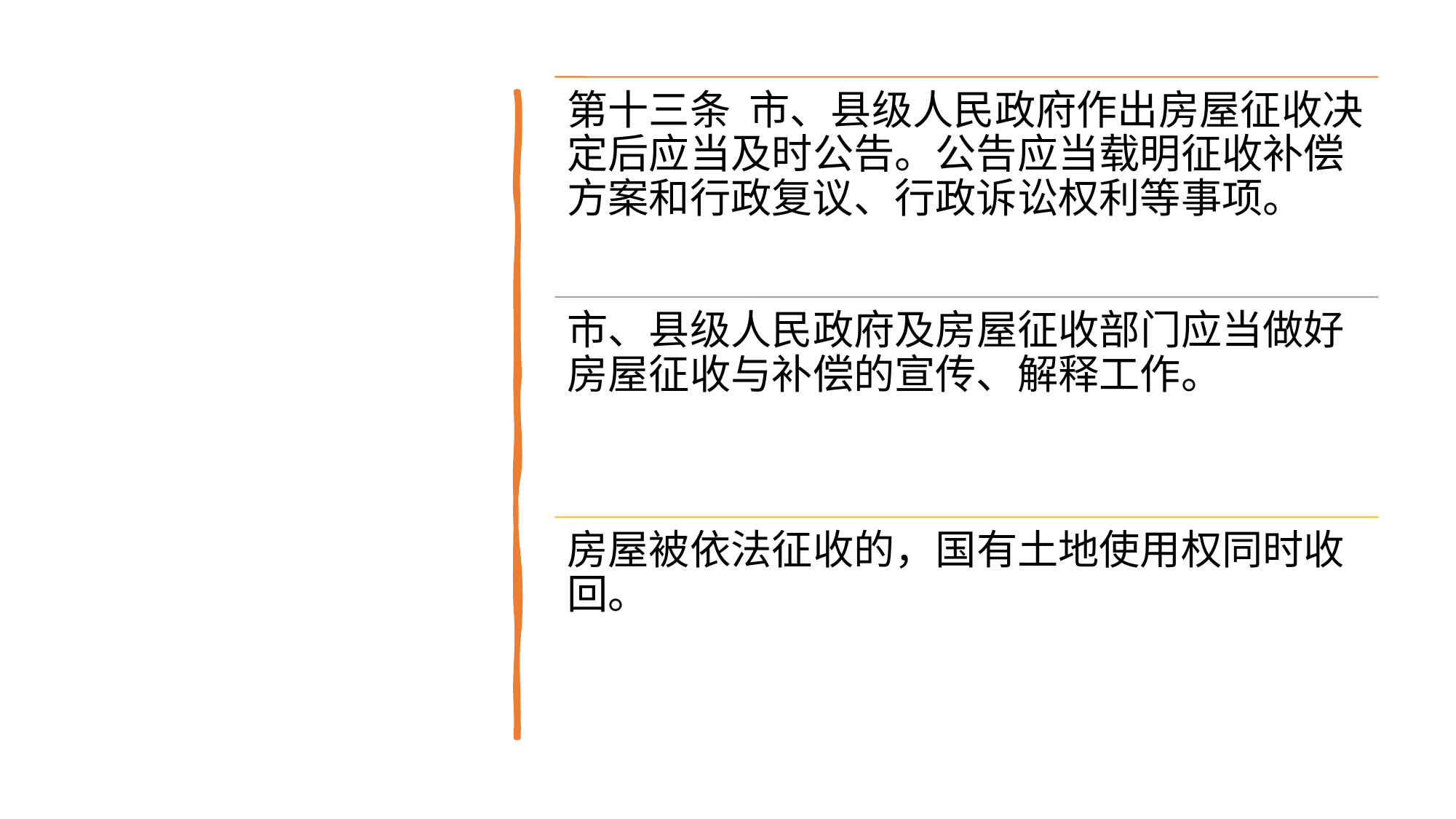

第十三条  市、县级人民政府作出房屋征收决定后应当及时公告。公告应当载明征收补偿方案和行政复议、行政诉讼权利等事项。
市、县级人民政府及房屋征收部门应当做好房屋征收与补偿的宣传、解释工作。
房屋被依法征收的，国有土地使用权同时收回。
#